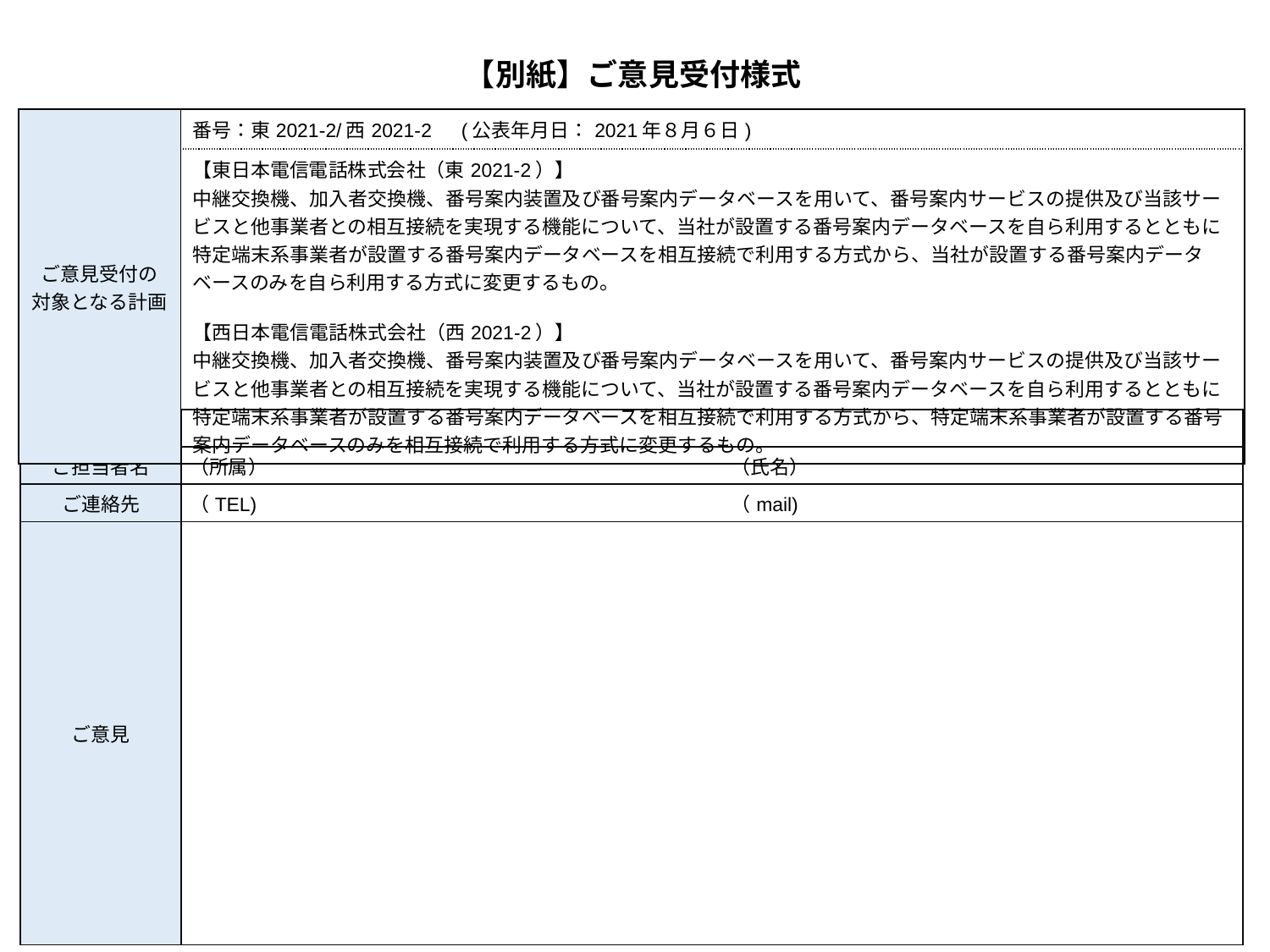

【別紙】ご意見受付様式
| ご意見受付の 対象となる計画 | 番号：東2021-2/西2021-2　(公表年月日：2021年８月６日) |
| --- | --- |
|  | 【東日本電信電話株式会社（東2021-2）】 中継交換機、加入者交換機、番号案内装置及び番号案内データベースを用いて、番号案内サービスの提供及び当該サービスと他事業者との相互接続を実現する機能について、当社が設置する番号案内データベースを自ら利用するとともに特定端末系事業者が設置する番号案内データベースを相互接続で利用する方式から、当社が設置する番号案内データベースのみを自ら利用する方式に変更するもの。 【西日本電信電話株式会社（西2021-2）】 中継交換機、加入者交換機、番号案内装置及び番号案内データベースを用いて、番号案内サービスの提供及び当該サービスと他事業者との相互接続を実現する機能について、当社が設置する番号案内データベースを自ら利用するとともに特定端末系事業者が設置する番号案内データベースを相互接続で利用する方式から、特定端末系事業者が設置する番号案内データベースのみを相互接続で利用する方式に変更するもの。 |
| 貴社名 |  |  |
| --- | --- | --- |
| ご担当者名 | （所属） | （氏名） |
| ご連絡先 | （TEL) | （mail) |
| ご意見 |  |  |